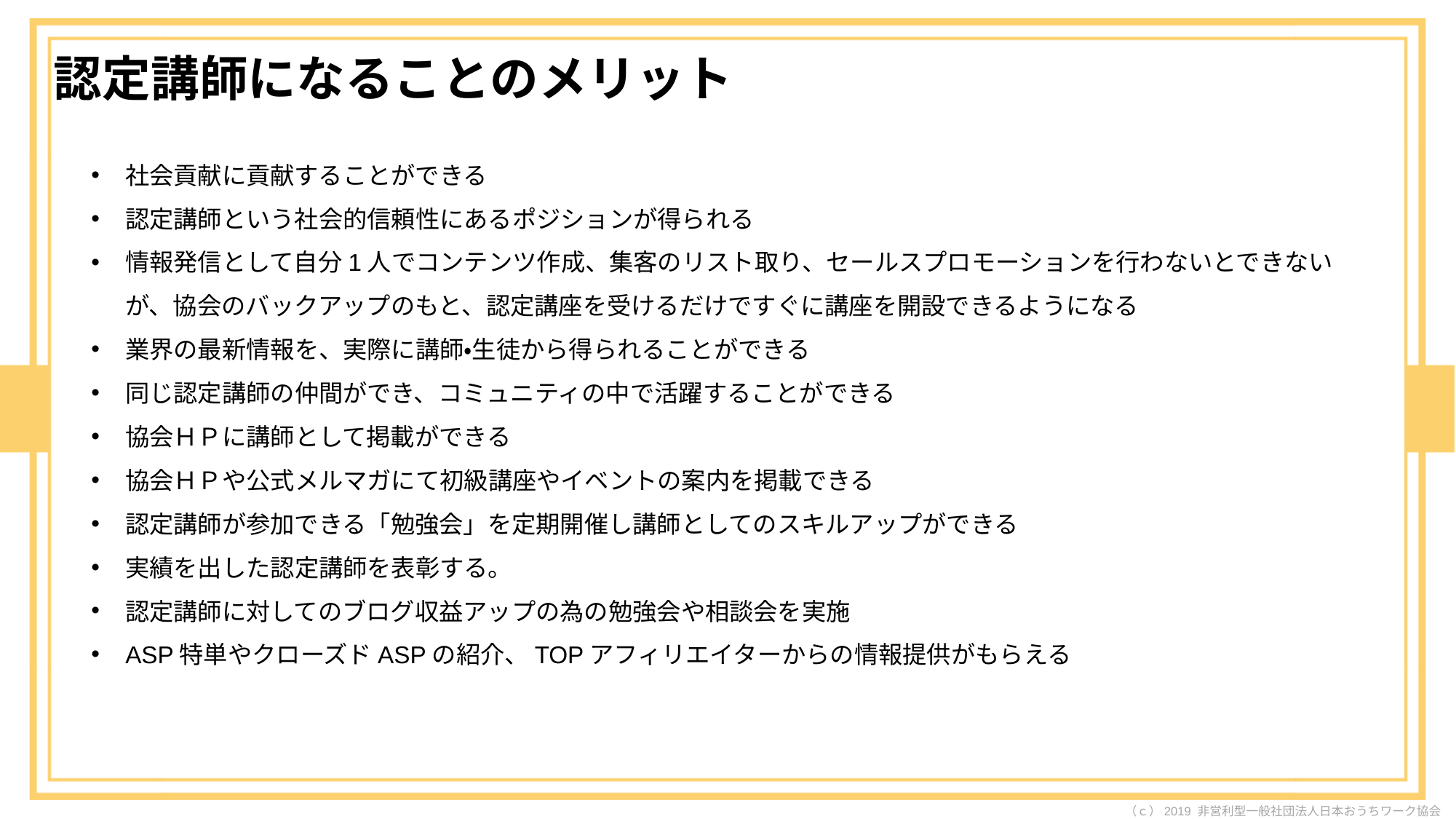

認定講師になることのメリット
社会貢献に貢献することができる
認定講師という社会的信頼性にあるポジションが得られる
情報発信として自分1人でコンテンツ作成、集客のリスト取り、セールスプロモーションを行わないとできないが、協会のバックアップのもと、認定講座を受けるだけですぐに講座を開設できるようになる
業界の最新情報を、実際に講師・生徒から得られることができる
同じ認定講師の仲間ができ、コミュニティの中で活躍することができる
協会ＨＰに講師として掲載ができる
協会ＨＰや公式メルマガにて初級講座やイベントの案内を掲載できる
認定講師が参加できる「勉強会」を定期開催し講師としてのスキルアップができる
実績を出した認定講師を表彰する。
認定講師に対してのブログ収益アップの為の勉強会や相談会を実施
ASP特単やクローズドASPの紹介、TOPアフィリエイターからの情報提供がもらえる